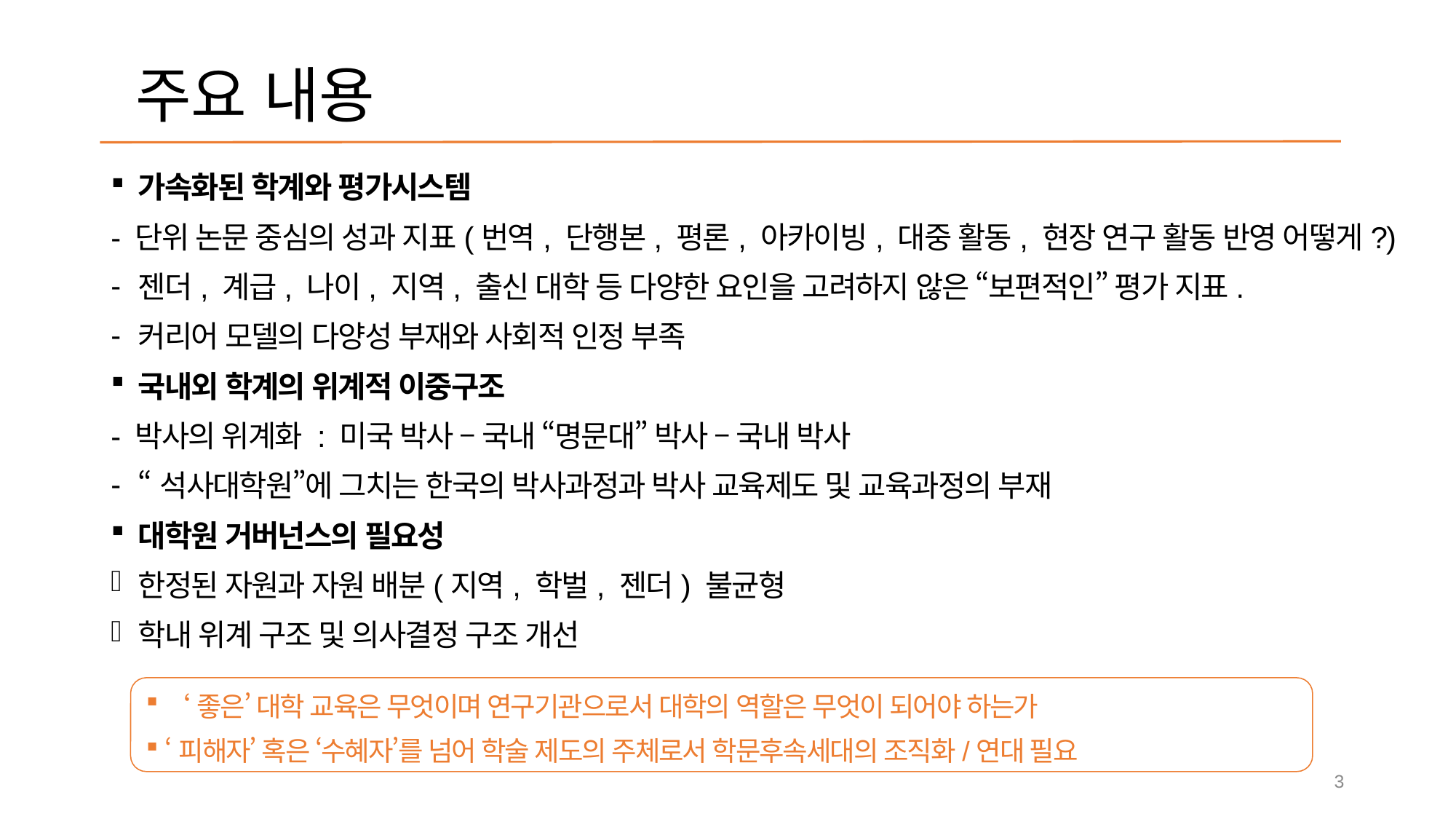

# 주요 내용
가속화된 학계와 평가시스템
- 단위 논문 중심의 성과 지표(번역, 단행본, 평론, 아카이빙, 대중 활동, 현장 연구 활동 반영 어떻게?)
젠더, 계급, 나이, 지역, 출신 대학 등 다양한 요인을 고려하지 않은 “보편적인” 평가 지표.
커리어 모델의 다양성 부재와 사회적 인정 부족
국내외 학계의 위계적 이중구조
- 박사의 위계화 : 미국 박사 – 국내 “명문대” 박사 – 국내 박사
“석사대학원”에 그치는 한국의 박사과정과 박사 교육제도 및 교육과정의 부재
대학원 거버넌스의 필요성
한정된 자원과 자원 배분(지역, 학벌, 젠더) 불균형
학내 위계 구조 및 의사결정 구조 개선

 ‘좋은’ 대학 교육은 무엇이며 연구기관으로서 대학의 역할은 무엇이 되어야 하는가
 ‘피해자’ 혹은 ‘수혜자’를 넘어 학술 제도의 주체로서 학문후속세대의 조직화/연대 필요
3